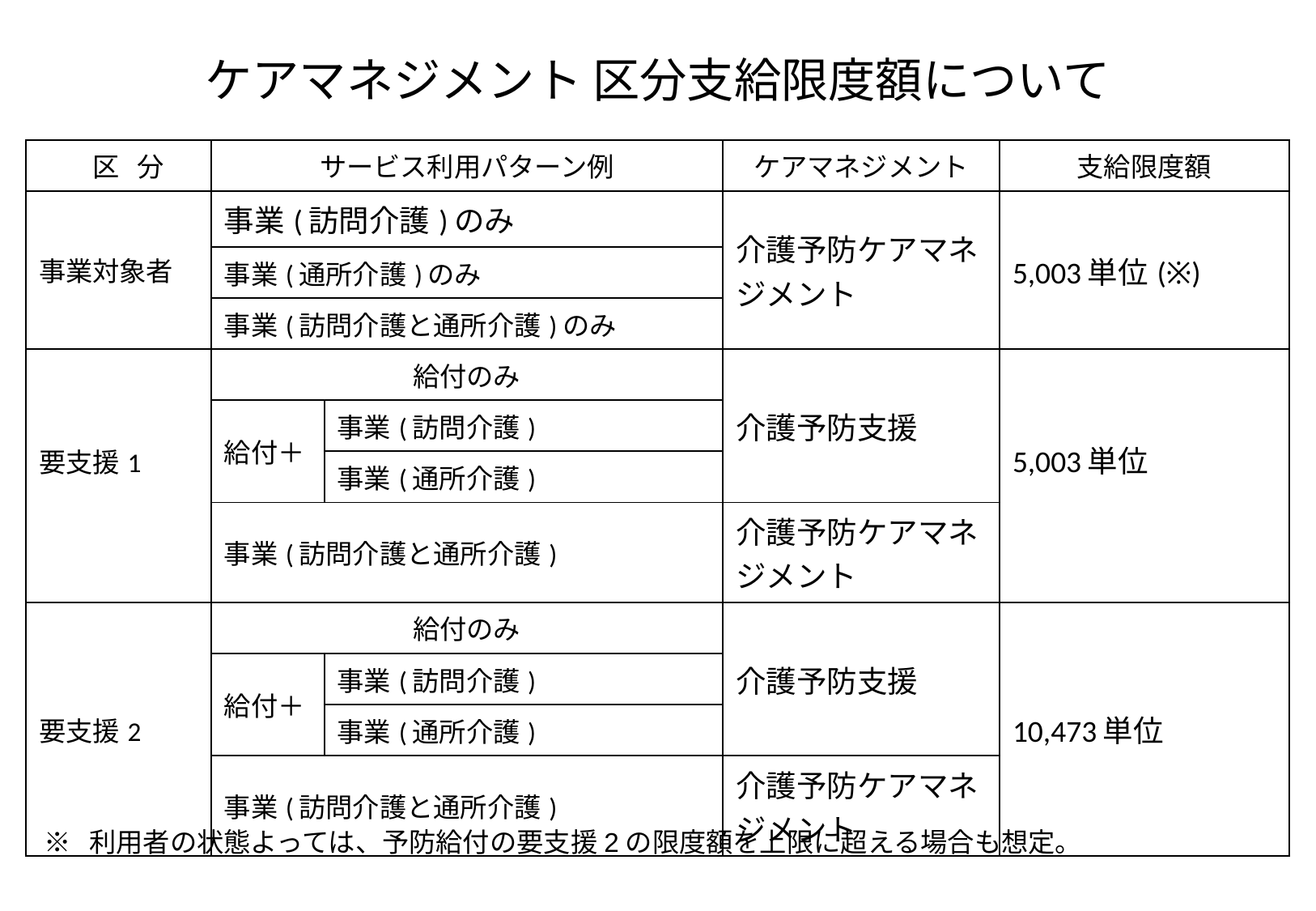

# ケアマネジメント 区分支給限度額について
| 区 分 | サービス利用パターン例 |  | ケアマネジメント | 支給限度額 |
| --- | --- | --- | --- | --- |
| 事業対象者 | 事業(訪問介護)のみ |  | 介護予防ケアマネジメント | 5,003単位(※) |
|  | 事業(通所介護)のみ |  |  |  |
|  | 事業(訪問介護と通所介護)のみ |  |  |  |
| 要支援1 | 給付のみ |  | 介護予防支援 | 5,003単位 |
|  | 給付＋ | 事業(訪問介護) |  |  |
|  |  | 事業(通所介護) |  |  |
|  | 事業(訪問介護と通所介護) |  | 介護予防ケアマネジメント |  |
| 要支援2 | 給付のみ |  | 介護予防支援 | 10,473単位 |
|  | 給付＋ | 事業(訪問介護) |  |  |
|  |  | 事業(通所介護) |  |  |
|  | 事業(訪問介護と通所介護) |  | 介護予防ケアマネジメント |  |
 ※  利用者の状態よっては、予防給付の要支援2の限度額を上限に超える場合も想定。